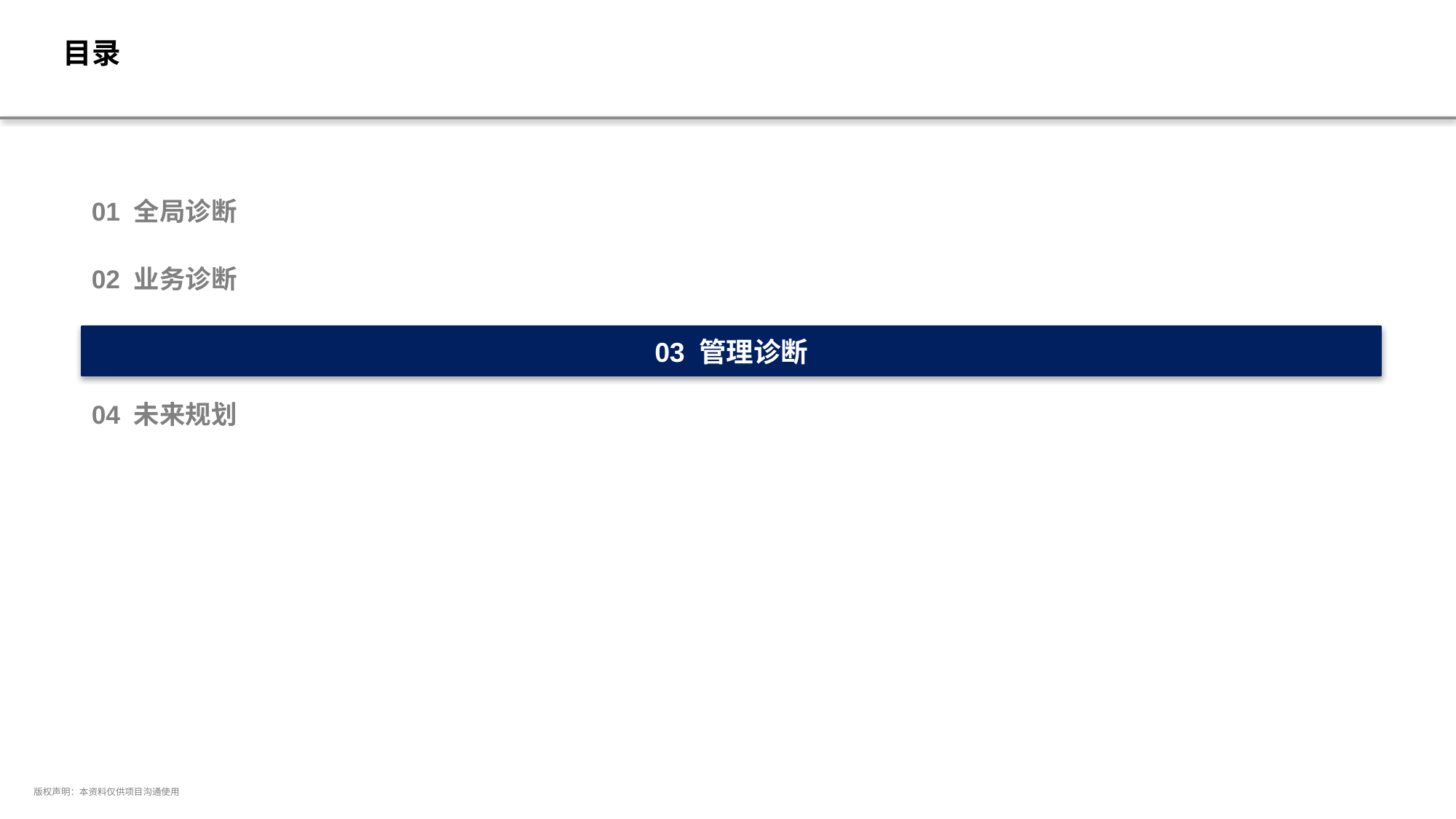

目录
01 全局诊断
02 业务诊断
03 管理诊断
04 未来规划
版权声明：本资料仅供项目沟通使用